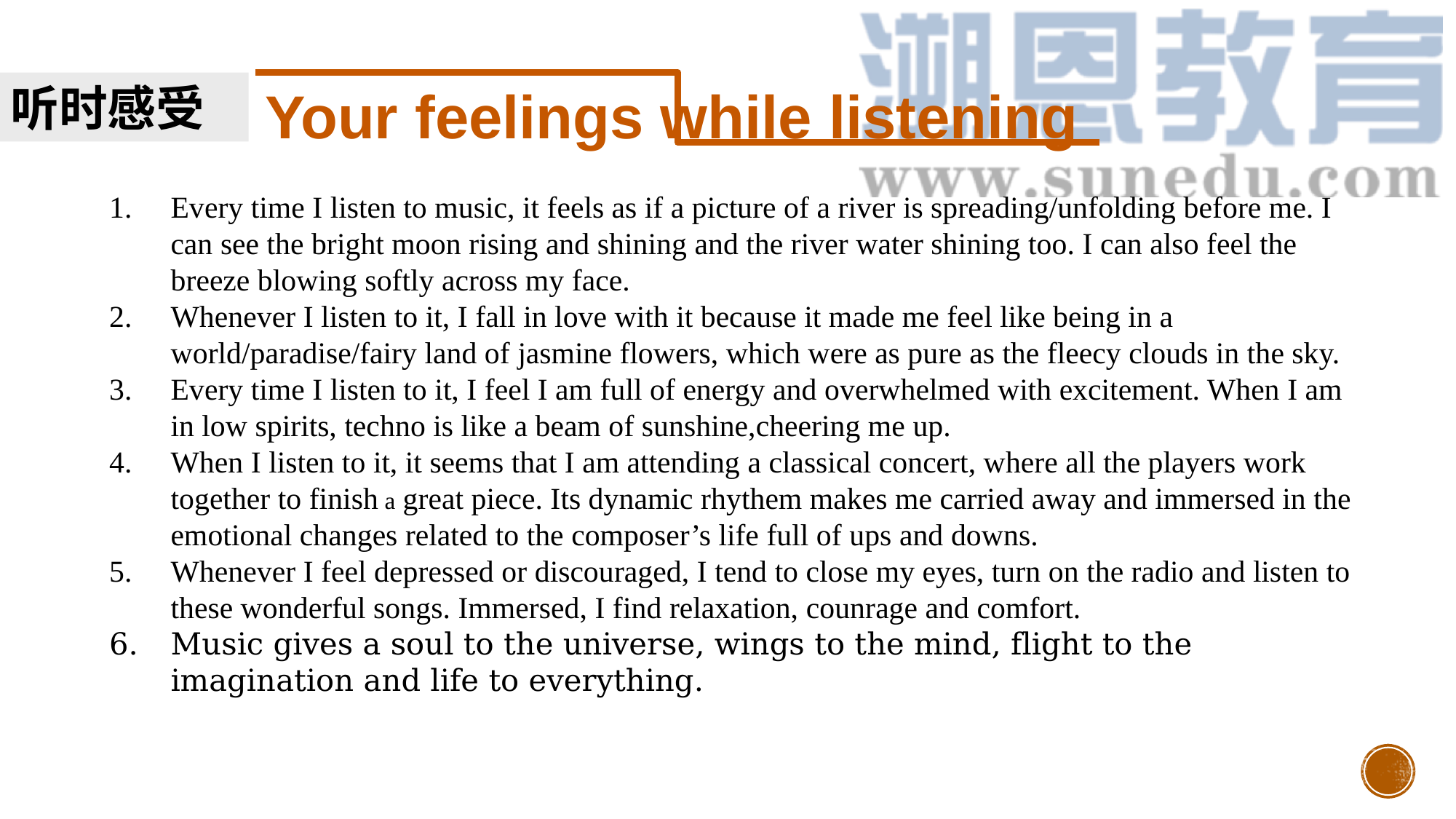

听时感受
Your feelings while listening
Every time I listen to music, it feels as if a picture of a river is spreading/unfolding before me. I can see the bright moon rising and shining and the river water shining too. I can also feel the breeze blowing softly across my face.
Whenever I listen to it, I fall in love with it because it made me feel like being in a world/paradise/fairy land of jasmine flowers, which were as pure as the fleecy clouds in the sky.
Every time I listen to it, I feel I am full of energy and overwhelmed with excitement. When I am  in low spirits, techno is like a beam of sunshine,cheering me up.
When I listen to it, it seems that I am attending a classical concert, where all the players work together to finish a great piece. Its dynamic rhythem makes me carried away and immersed in the emotional changes related to the composer’s life full of ups and downs.
Whenever I feel depressed or discouraged, I tend to close my eyes, turn on the radio and listen to these wonderful songs. Immersed, I find relaxation, counrage and comfort.
Music gives a soul to the universe, wings to the mind, flight to the imagination and life to everything.